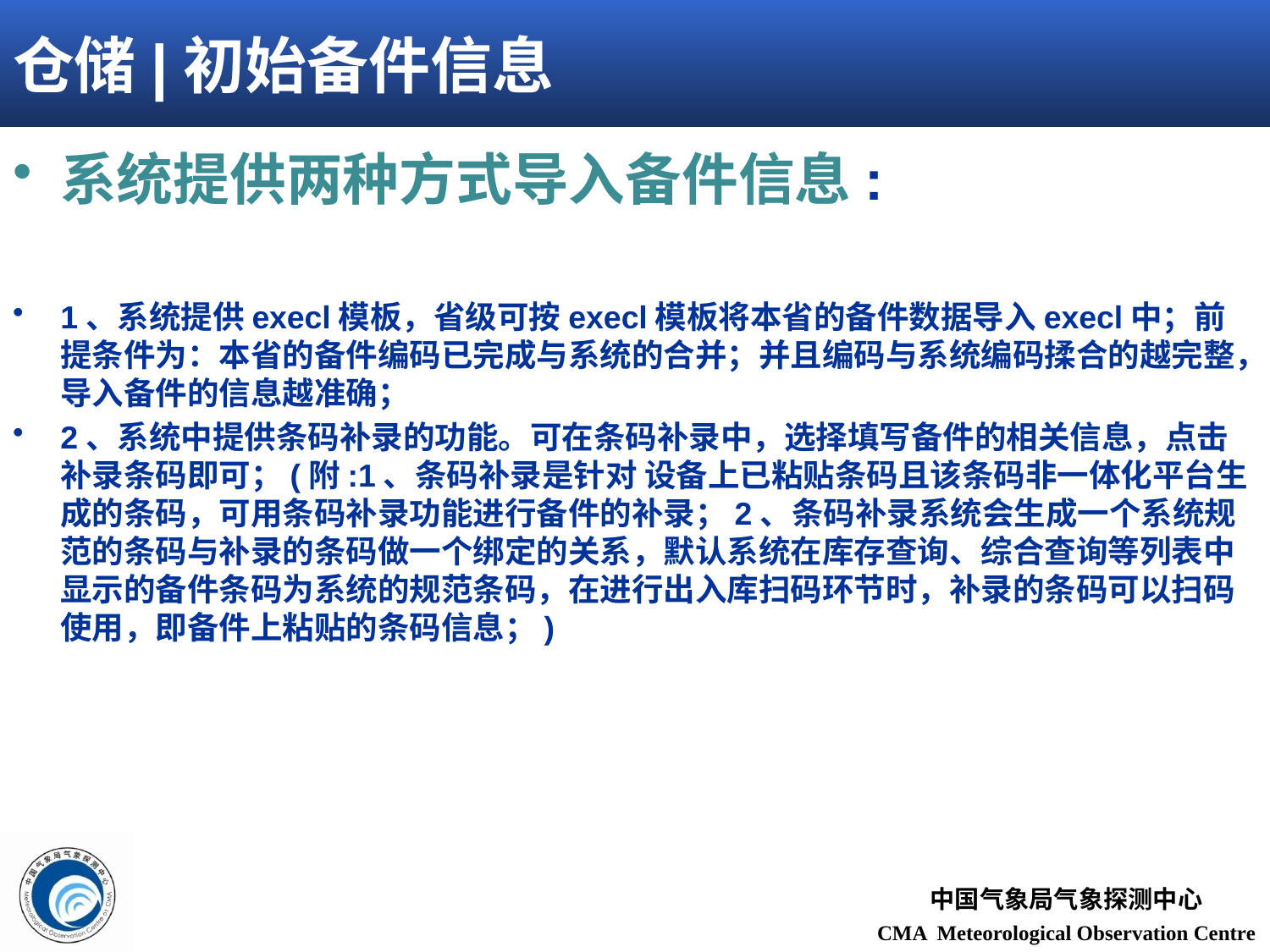

# 仓储|初始备件信息
系统提供两种方式导入备件信息:

1、系统提供execl模板，省级可按execl模板将本省的备件数据导入execl中；前提条件为：本省的备件编码已完成与系统的合并；并且编码与系统编码揉合的越完整，导入备件的信息越准确；
2、系统中提供条码补录的功能。可在条码补录中，选择填写备件的相关信息，点击补录条码即可；(附:1、条码补录是针对 设备上已粘贴条码且该条码非一体化平台生成的条码，可用条码补录功能进行备件的补录；2、条码补录系统会生成一个系统规范的条码与补录的条码做一个绑定的关系，默认系统在库存查询、综合查询等列表中显示的备件条码为系统的规范条码，在进行出入库扫码环节时，补录的条码可以扫码使用，即备件上粘贴的条码信息；)